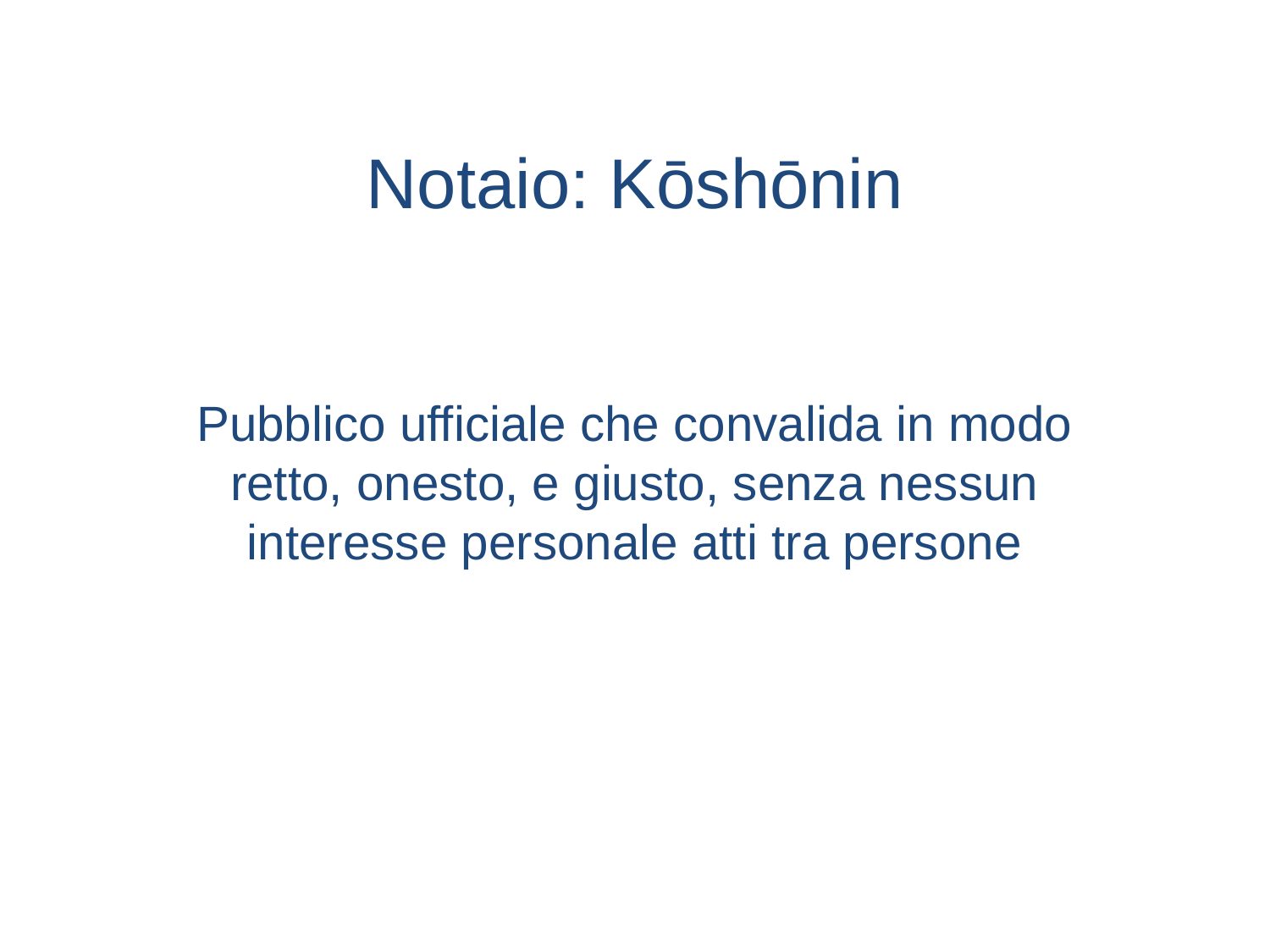

Notaio: Kōshōnin
公証人
Pubblico ufficiale che convalida in modo retto, onesto, e giusto, senza nessun interesse personale atti tra persone